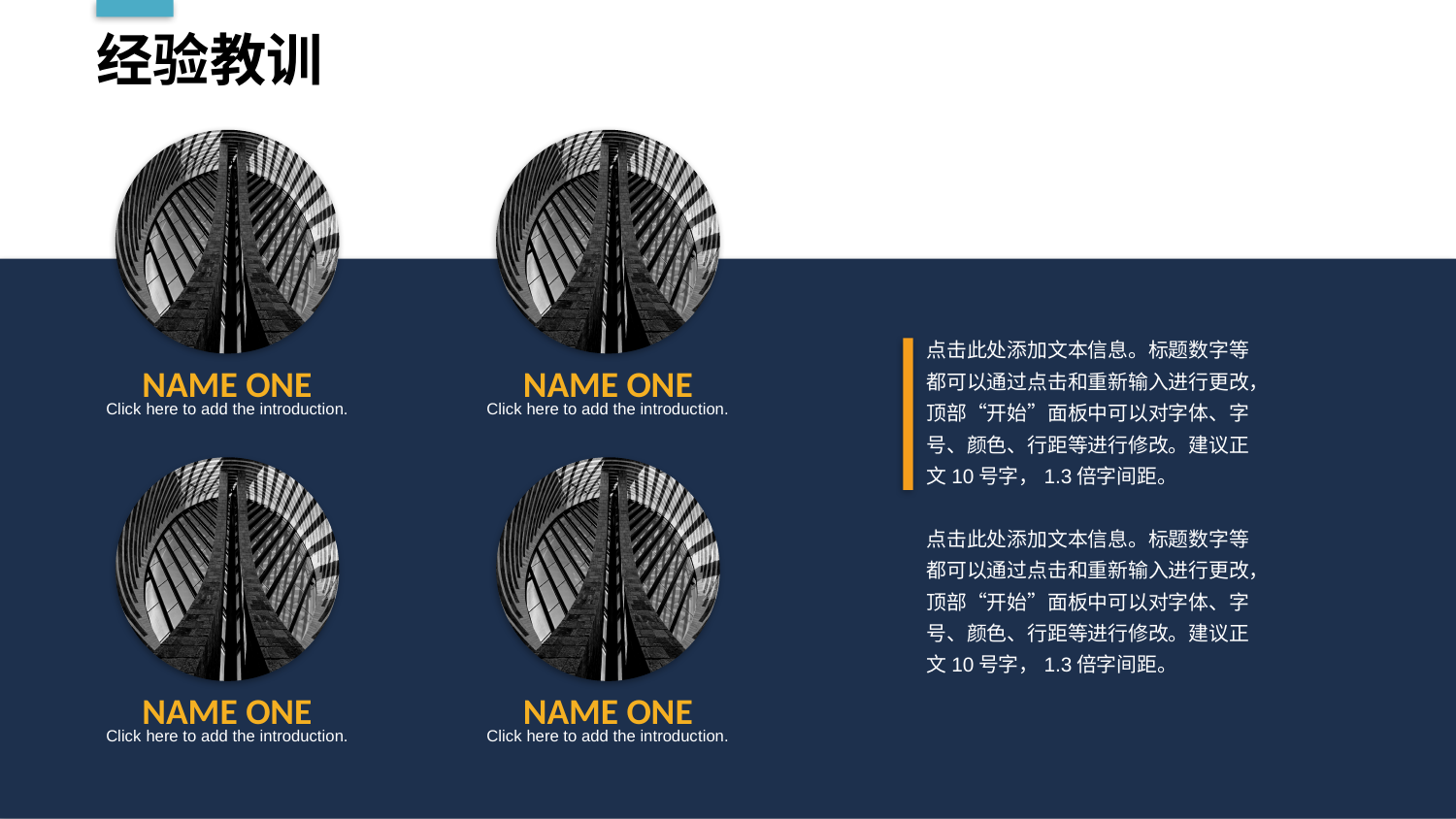

经验教训

NAME ONE
Click here to add the introduction.

NAME ONE
Click here to add the introduction.

NAME ONE
Click here to add the introduction.

NAME ONE
Click here to add the introduction.

点击此处添加文本信息。标题数字等都可以通过点击和重新输入进行更改，顶部“开始”面板中可以对字体、字号、颜色、行距等进行修改。建议正文10号字，1.3倍字间距。

点击此处添加文本信息。标题数字等都可以通过点击和重新输入进行更改，顶部“开始”面板中可以对字体、字号、颜色、行距等进行修改。建议正文10号字，1.3倍字间距。